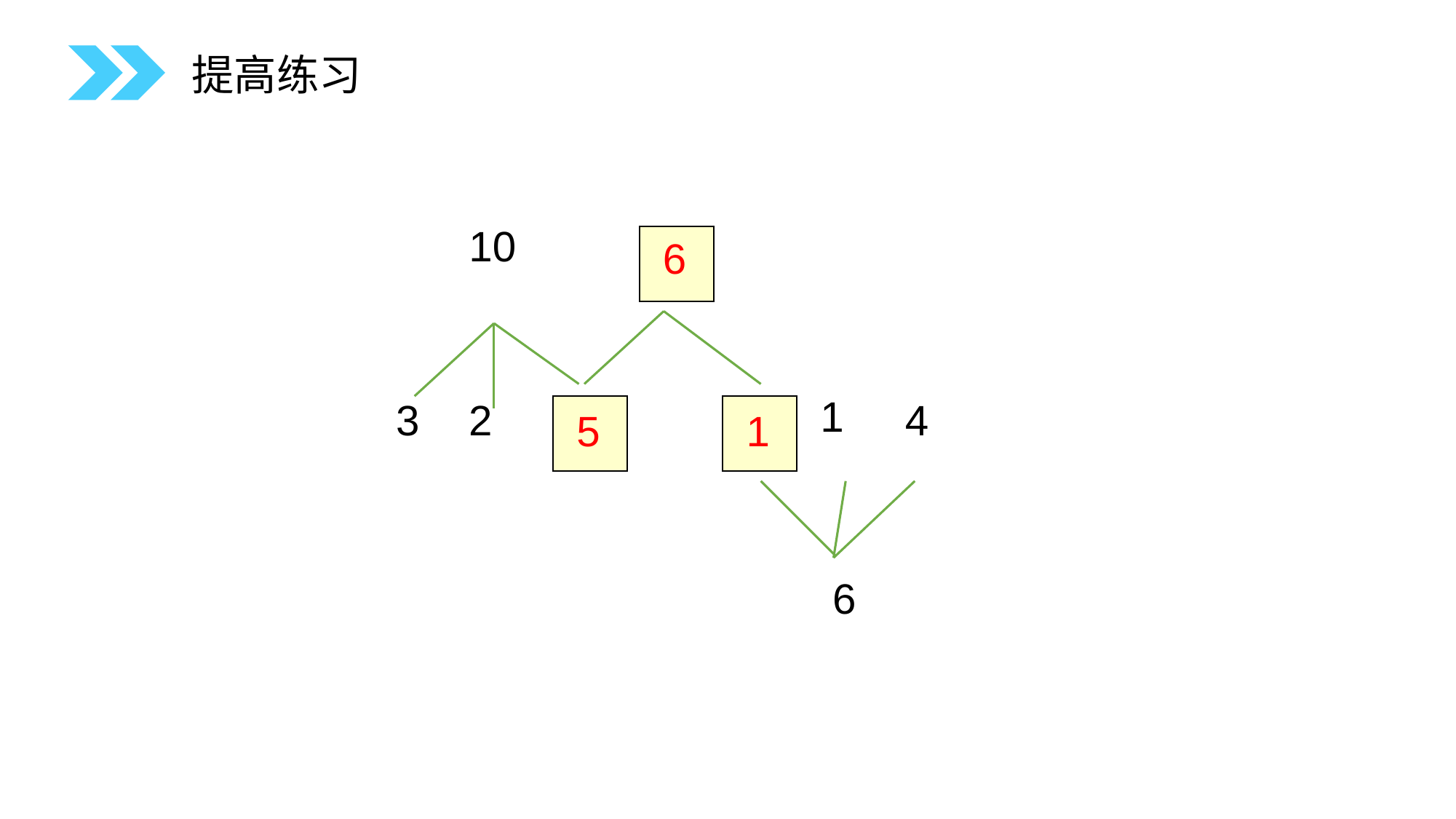

提高练习
10

6
1
4
3
2

5
1
6